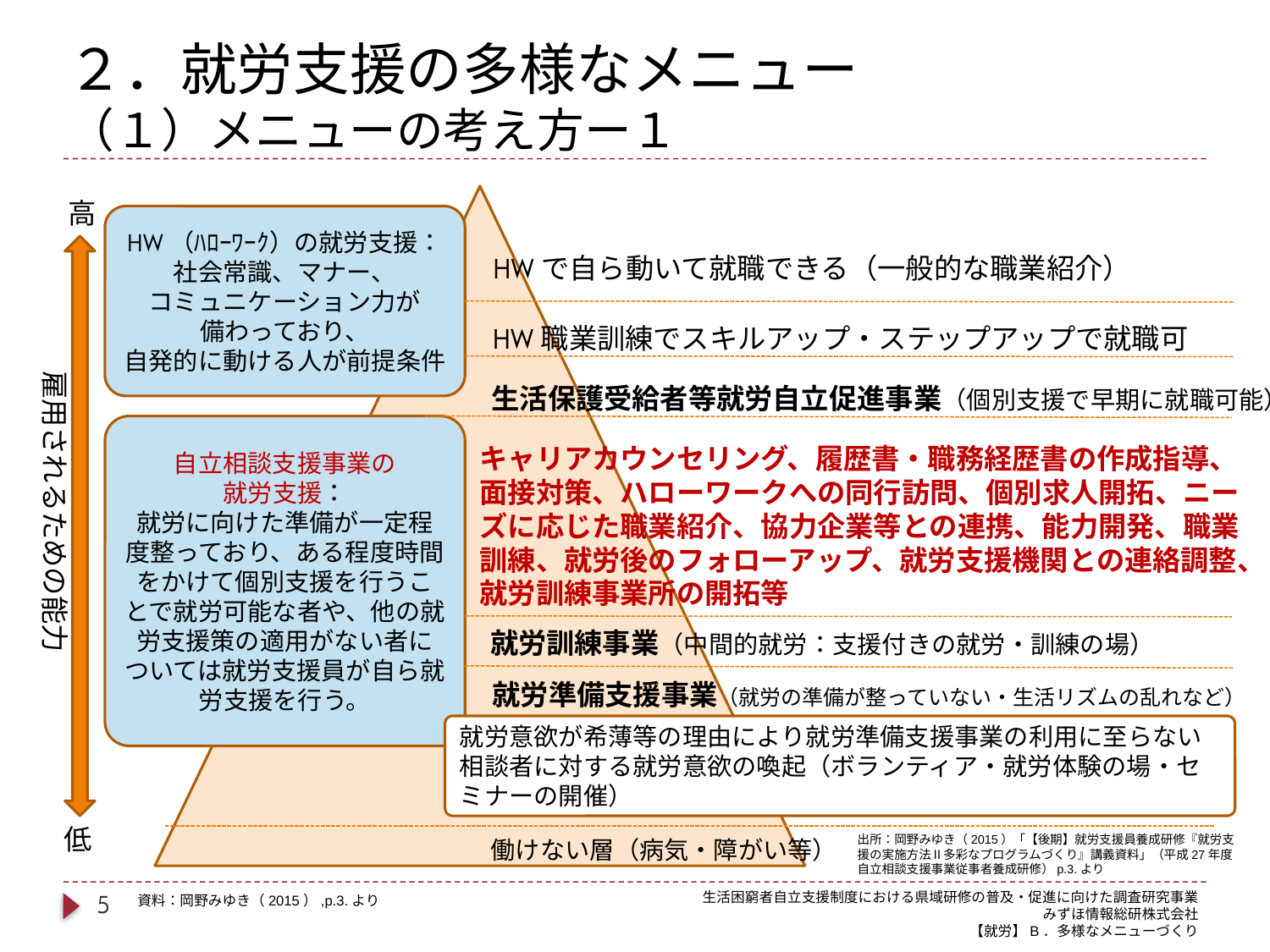

# ２．就労支援の多様なメニュー （１）メニューの考え方ー１

高
HW（ﾊﾛｰﾜｰｸ）の就労支援：
社会常識、マナー、
コミュニケーション力が
備わっており、
自発的に動ける人が前提条件

HWで自ら動いて就職できる（一般的な職業紹介）
HW職業訓練でスキルアップ・ステップアップで就職可
雇用されるための能力
生活保護受給者等就労自立促進事業（個別支援で早期に就職可能）
自立相談支援事業の
就労支援：
就労に向けた準備が一定程度整っており、ある程度時間をかけて個別支援を行うことで就労可能な者や、他の就労支援策の適用がない者については就労支援員が自ら就労支援を行う。
キャリアカウンセリング、履歴書・職務経歴書の作成指導、
面接対策、ハローワークへの同行訪問、個別求人開拓、ニーズに応じた職業紹介、協力企業等との連携、能力開発、職業訓練、就労後のフォローアップ、就労支援機関との連絡調整、就労訓練事業所の開拓等
就労訓練事業（中間的就労：支援付きの就労・訓練の場）
就労準備支援事業（就労の準備が整っていない・生活リズムの乱れなど）
就労意欲が希薄等の理由により就労準備支援事業の利用に至らない相談者に対する就労意欲の喚起（ボランティア・就労体験の場・セミナーの開催）
低
出所：岡野みゆき（2015）「【後期】就労支援員養成研修『就労支援の実施方法Ⅱ多彩なプログラムづくり』講義資料」（平成27年度自立相談支援事業従事者養成研修）p.3.より
働けない層（病気・障がい等）
5
生活困窮者自立支援制度における県域研修の普及・促進に向けた調査研究事業
みずほ情報総研株式会社
【就労】B．多様なメニューづくり
資料：岡野みゆき（2015）,p.3.より